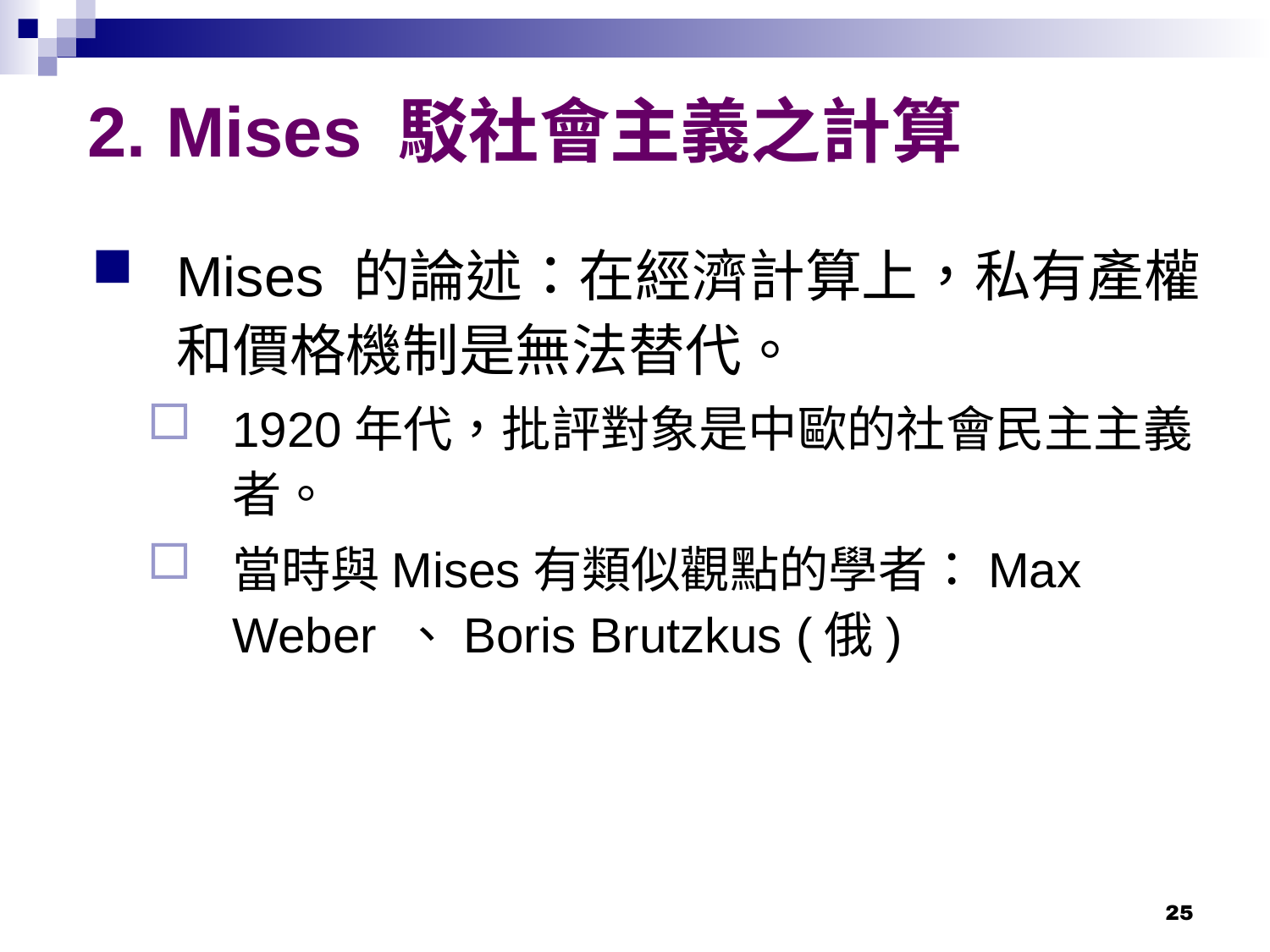

# 2. Mises 駁社會主義之計算
Mises 的論述：在經濟計算上，私有產權和價格機制是無法替代。
1920年代，批評對象是中歐的社會民主主義者。
當時與Mises有類似觀點的學者：Max Weber 、Boris Brutzkus (俄)

25